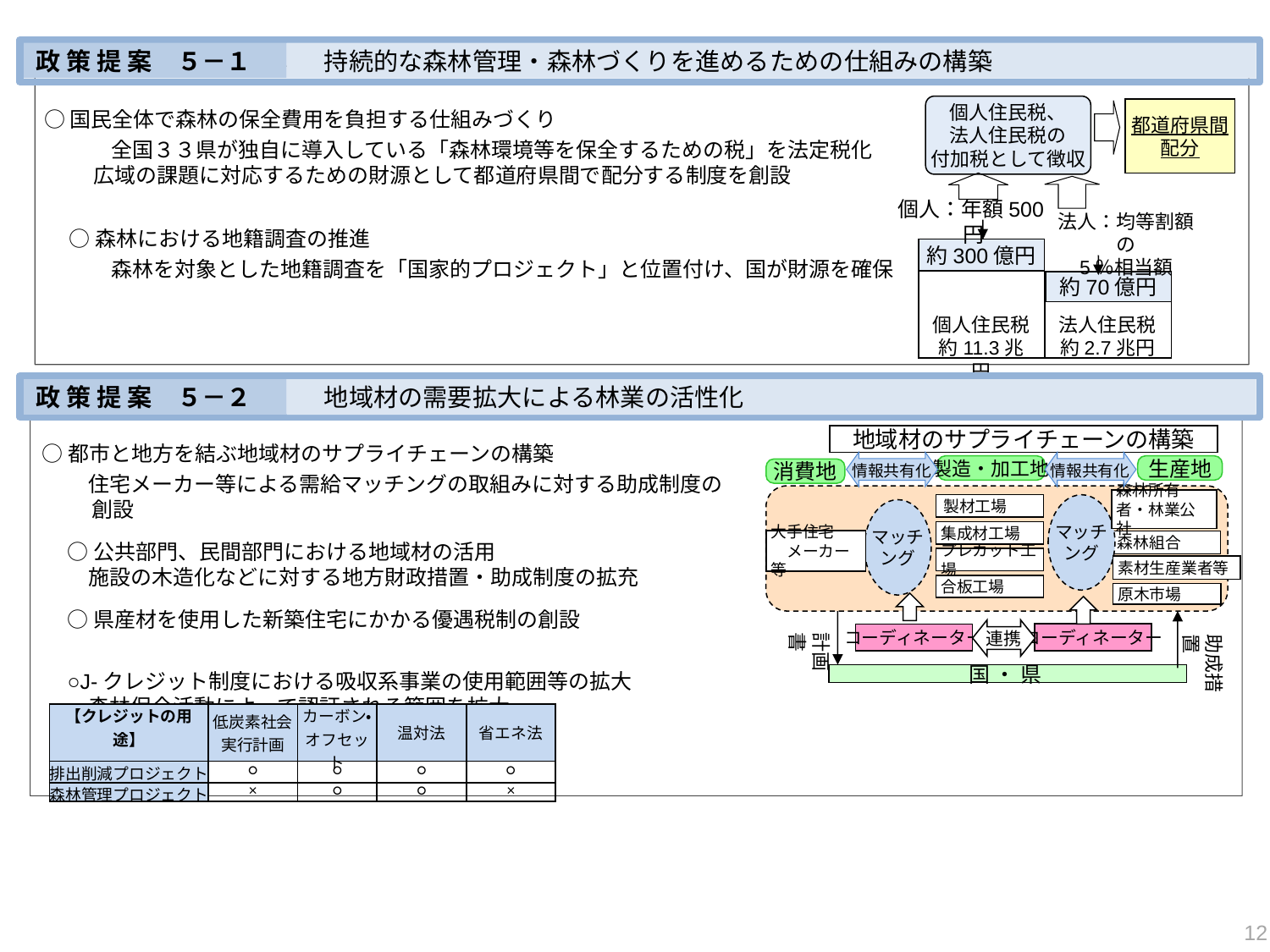

③森林経営の円滑な継続のための支援策
　　○「森林所有者に係る相続税の納税猶予制度」について、対象となる山林の規模を引き下げるとともに、贈与税においても同様の特例措置を創設

　持続的な森林管理・森林づくりを進めるための仕組みの構築
政 策 提 案　５－１

○国民全体で森林の保全費用を負担する仕組みづくり
　　全国３３県が独自に導入している「森林環境等を保全するための税」を法定税化
広域の課題に対応するための財源として都道府県間で配分する制度を創設

○森林における地籍調査の推進
　　森林を対象とした地籍調査を「国家的プロジェクト」と位置付け、国が財源を確保

個人住民税、
法人住民税の
付加税として徴収
都道府県間
配分

＜参考＞地球温暖化対策税との関係

化石燃料の消費量
に応じた負担
→地球温暖化対策

税負担

石油石炭税の上乗せ税率※
揮発油税等の当分の間税率
森林の公益的機能を享
受している国民全体で
負担
→ 地方の森林整備事業

森林の保全に係る法定税
化石燃料の消費量
個人：年額500円
法人：均等割額の
5％相当額

約300億円

約70億円

個人住民税
約11.3兆円
法人住民税
約2.7兆円

　地域材の需要拡大による林業の活性化
政 策 提 案　５－２

○都市と地方を結ぶ地域材のサプライチェーンの構築
　住宅メーカー等による需給マッチングの取組みに対する助成制度の創設
○公共部門、民間部門における地域材の活用
　施設の木造化などに対する地方財政措置・助成制度の拡充
○県産材を使用した新築住宅にかかる優遇税制の創設

○J-クレジット制度における吸収系事業の使用範囲等の拡大
　森林保全活動によって認証される範囲を拡大
地域材のサプライチェーンの構築

製造・加工地
生産地
消費地
情報共有化
情報共有化

森林所有者・林業公社
マッチ
ング
製材工場
マッチ
ング
集成材工場
大手住宅
　メーカー等
森林組合
プレカット工場
素材生産業者等
合板工場
原木市場

計画書
連携
コーディネーター
コーディネーター
国 ・ 県
○吸収系事業の使用範囲等の拡大
国内クレジット制度とＪ－ＶＥＲ制度を統合して２０１３年度から創設されたＪ-クレジット制度において、吸収系事業の一層の拡大を図るため、森林管理プロジェクトに由来するクレジットが、低炭素社会実行計画の目標達成に使用可能となるよう位置付ける。
また、木材が炭素の貯蔵、石油製品等の代替などにつながるという認識のもと、対象となるプロジェクトに「地域木材の利用増」を含める。（例：内装の木質化など）
CO2排出削減活動や森林保全活動によって生じる排出削減・吸収量を認証するJクレジット制度において、森林保全活動によって認証される範囲が限定的
[提案]森林活動に関する認証範囲の拡大

助成措置
| 【クレジットの用途】 | 低炭素社会実行計画 | カーボン・オフセット | 温対法 | 省エネ法 |
| --- | --- | --- | --- | --- |
| 排出削減プロジェクト | ○ | ○ | ○ | ○ |
| 森林管理プロジェクト | × | ○ | ○ | × |
【J－ クレジット制度の概要】
Ｊ－クレジット制度

クレジット活用者

プロジェクト登録申請

認証申請
低炭素社会
実行計画への
活用
カーボン・
オフセット
への活用
資金

プロジェクト
実施者
国
クレジット
審議

クレジット
温対法
への活用
省エネ法
への活用

認証委員会
運営委員会
■  J-クレジット制度における吸収系事業の拡大普及
12